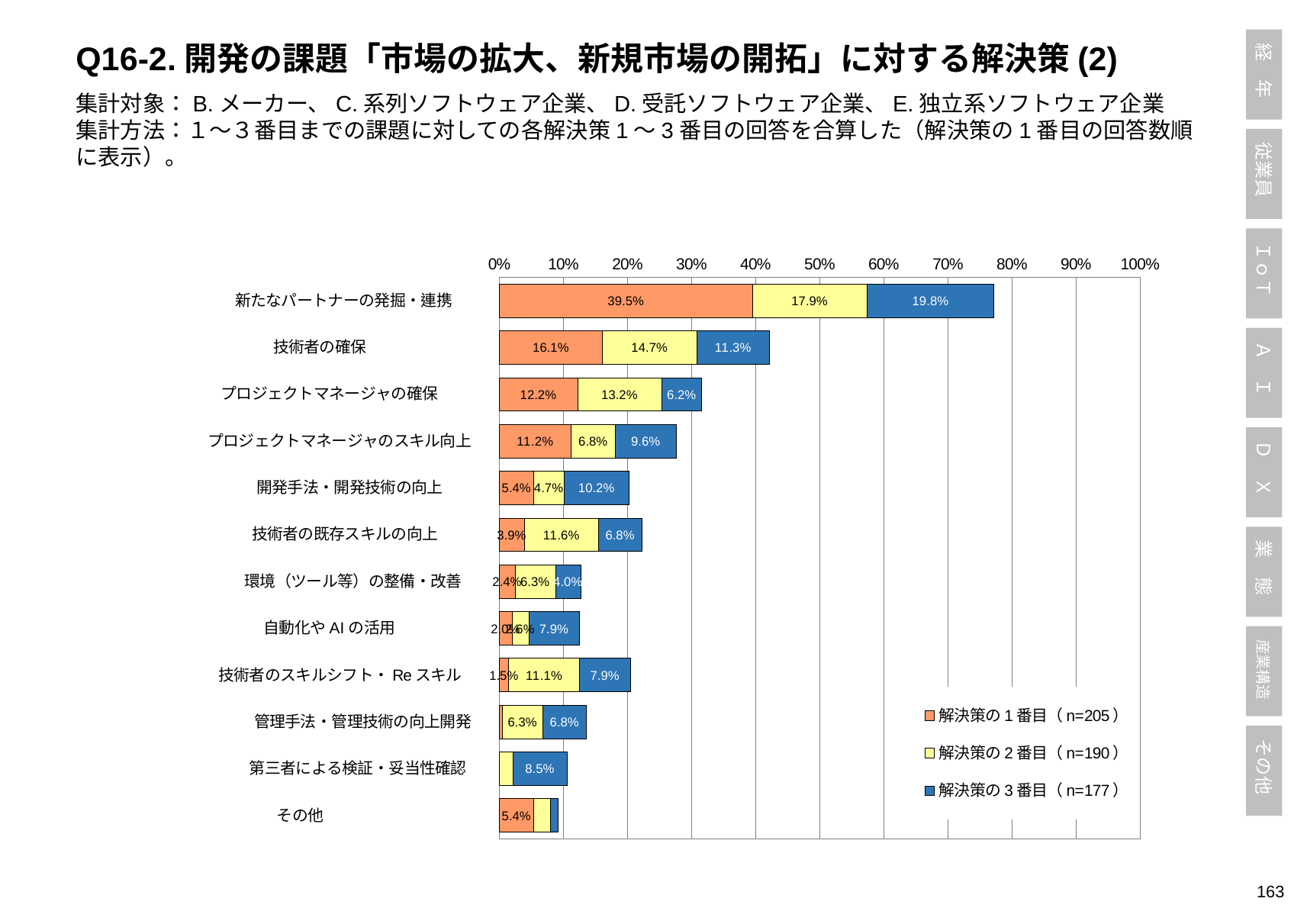

Q16-2.開発の課題「市場の拡大、新規市場の開拓」に対する解決策(2)
集計対象：B.メーカー、C.系列ソフトウェア企業、D.受託ソフトウェア企業、E.独立系ソフトウェア企業
集計方法：１～３番目までの課題に対しての各解決策1～3番目の回答を合算した（解決策の1番目の回答数順に表示）。

### Chart

| Category | 解決策の1番目（n=205） | 解決策の2番目（n=190） | 解決策の3番目（n=177） |
|---|---|---|---|
| 新たなパートナーの発掘・連携          | 0.3951219512195122 | 0.17894736842105263 | 0.1977401129943503 |
| 技術者の確保                            | 0.16097560975609757 | 0.14736842105263157 | 0.11299435028248588 |
| プロジェクトマネージャの確保             | 0.12195121951219512 | 0.13157894736842105 | 0.062146892655367235 |
| プロジェクトマネージャのスキル向上      | 0.11219512195121951 | 0.06842105263157895 | 0.096045197740113 |
| 開発手法・開発技術の向上            | 0.05365853658536585 | 0.04736842105263158 | 0.1016949152542373 |
| 技術者の既存スキルの向上             | 0.03902439024390244 | 0.11578947368421053 | 0.06779661016949153 |
| 環境（ツール等）の整備・改善        | 0.024390243902439025 | 0.06315789473684211 | 0.03954802259887006 |
| 自動化やAIの活用                      | 0.01951219512195122 | 0.02631578947368421 | 0.07909604519774012 |
| 技術者のスキルシフト・Reスキル        | 0.014634146341463415 | 0.11052631578947368 | 0.07909604519774012 |
| 管理手法・管理技術の向上開発      | 0.004878048780487805 | 0.06315789473684211 | 0.06779661016949153 |
| 第三者による検証・妥当性確認       | 0.0 | 0.021052631578947368 | 0.0847457627118644 |
| その他                                     | 0.05365853658536585 | 0.02631578947368421 | 0.011299435028248588 |
163